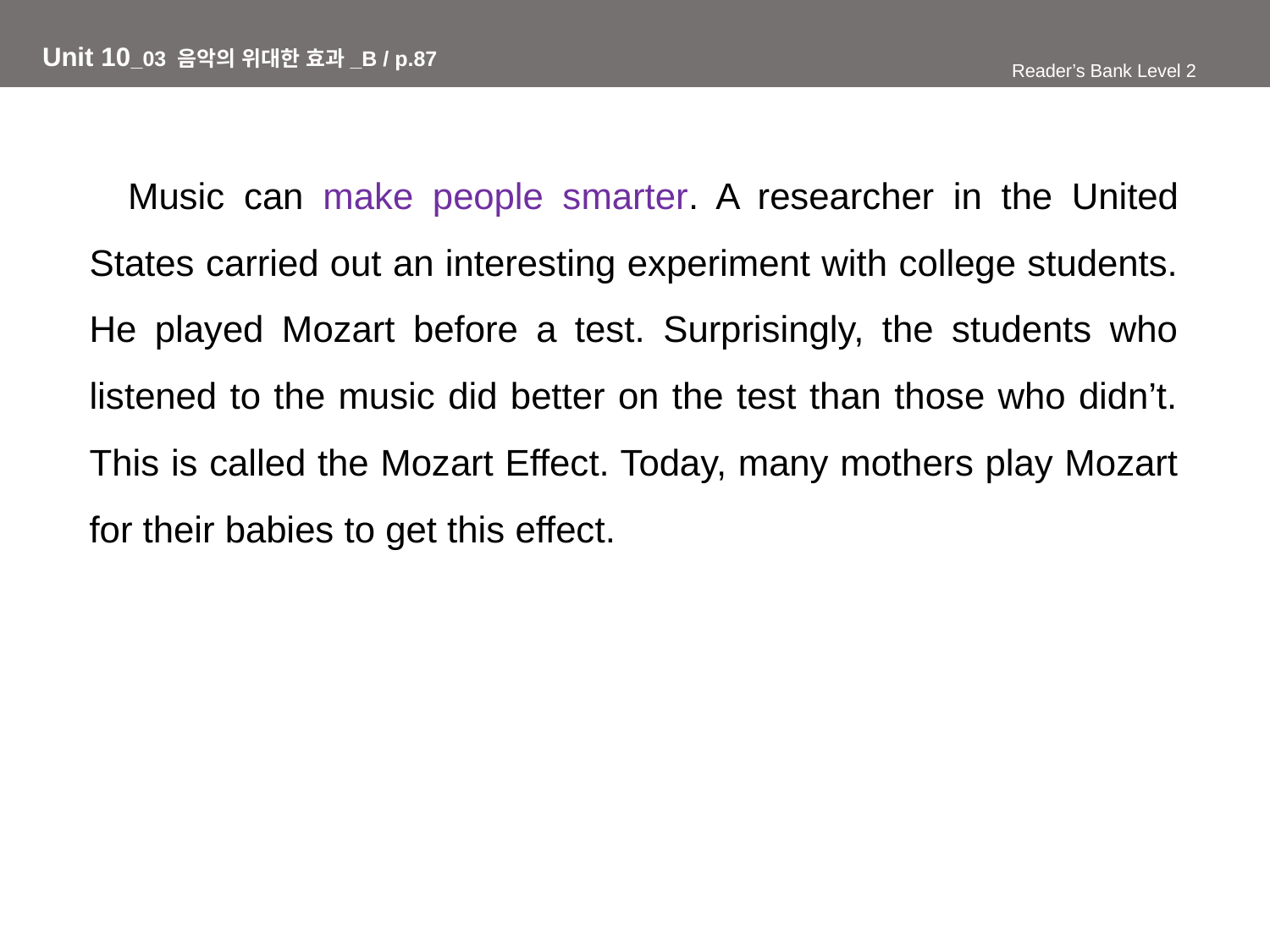

# Unit 10_03 음악의 위대한 효과_B / p.87
Reader’s Bank Level 2

  Music can make people smarter. A researcher in the United States carried out an interesting experiment with college students. He played Mozart before a test. Surprisingly, the students who listened to the music did better on the test than those who didn’t. This is called the Mozart Effect. Today, many mothers play Mozart for their babies to get this effect.